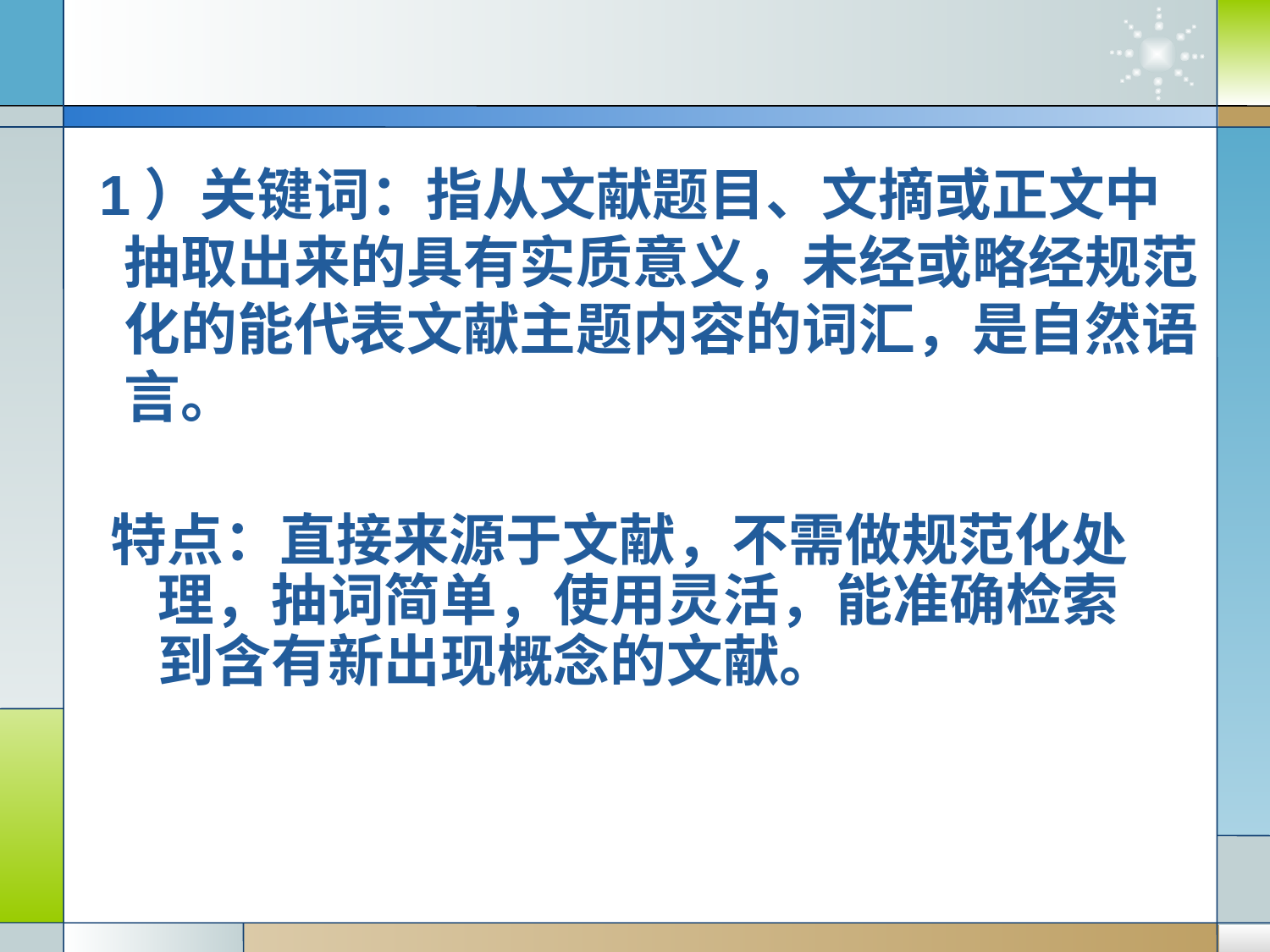

1）关键词：指从文献题目、文摘或正文中抽取出来的具有实质意义，未经或略经规范化的能代表文献主题内容的词汇，是自然语言。

特点：直接来源于文献，不需做规范化处理，抽词简单，使用灵活，能准确检索到含有新出现概念的文献。